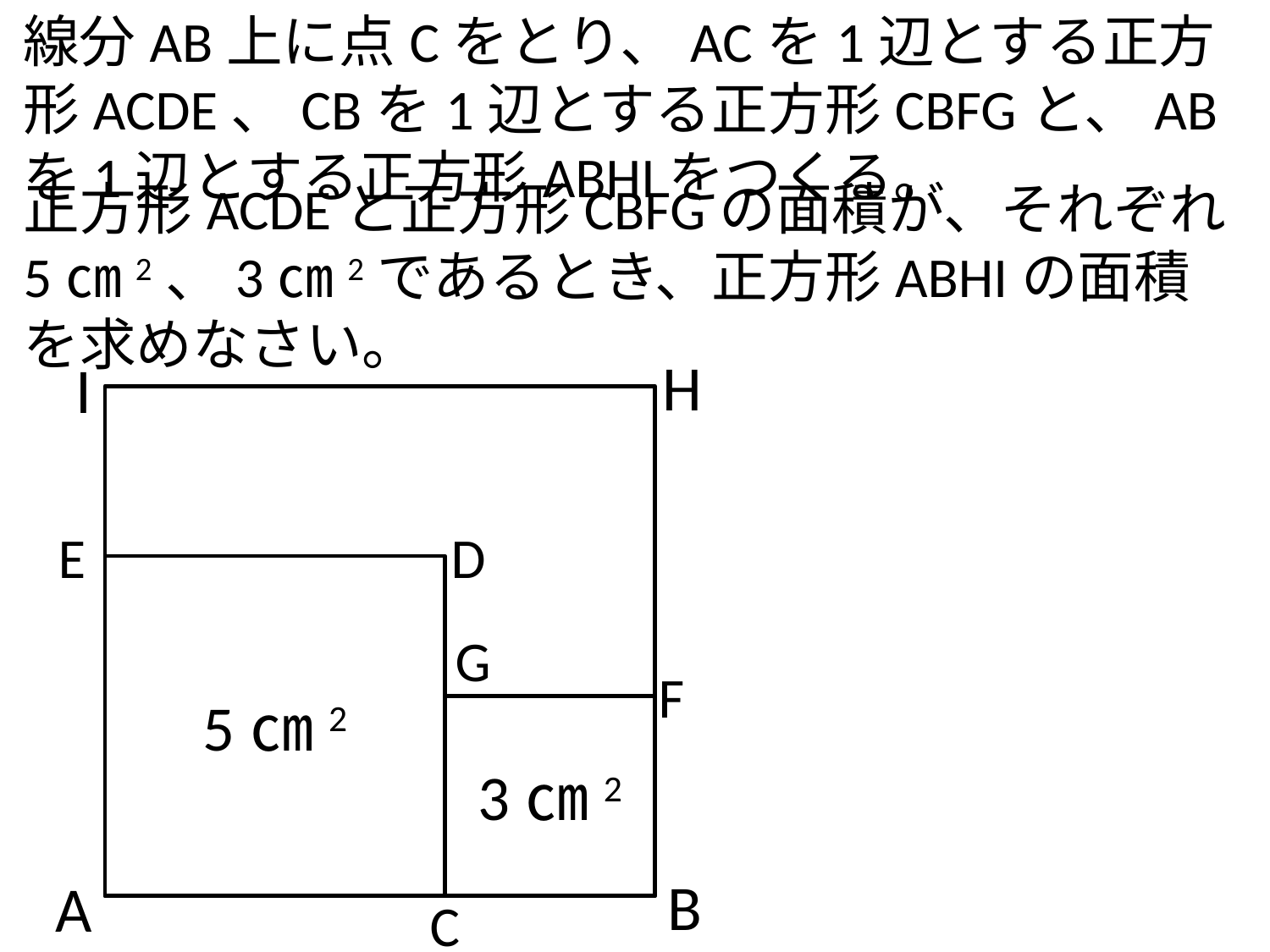

線分AB上に点Cをとり、ACを1辺とする正方形ACDE、CBを1辺とする正方形CBFGと、ABを1辺とする正方形ABHIをつくる。
# 正方形ACDEと正方形CBFGの面積が、それぞれ5㎝2、3㎝2であるとき、正方形ABHIの面積を求めなさい。
H
I

D
E

G
F
5㎝2

3㎝2
B
A
C